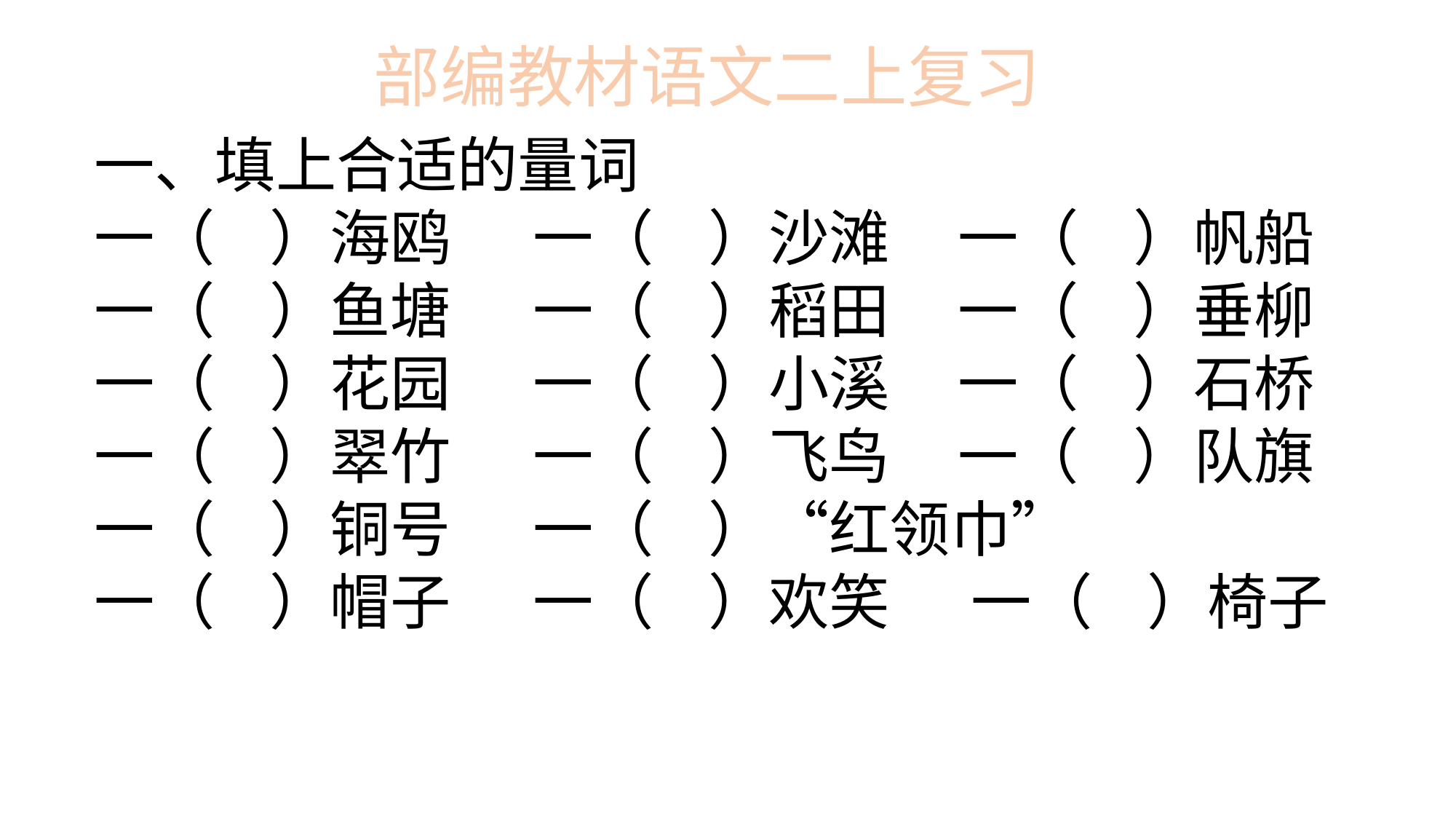

部编教材语文二上复习
一、填上合适的量词
一（    ）海鸥      一（    ）沙滩     一（    ）帆船
一（    ）鱼塘      一（    ）稻田     一（    ）垂柳
一（    ）花园      一（    ）小溪     一（    ）石桥
一（    ）翠竹      一（    ）飞鸟     一（    ）队旗
一（    ）铜号      一（    ）“红领巾”
一（    ）帽子      一（    ）欢笑      一（    ）椅子